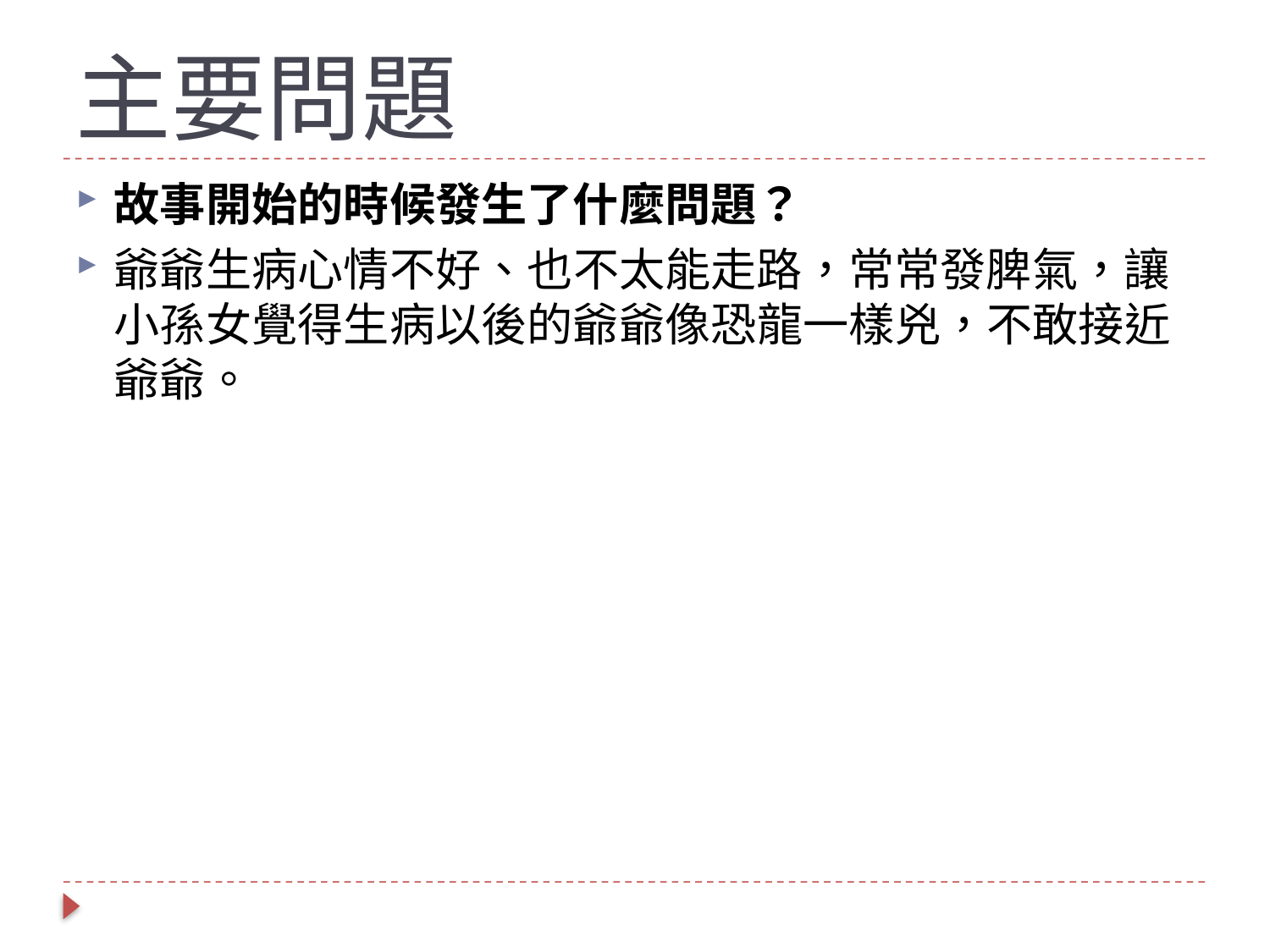

主要問題
故事開始的時候發生了什麼問題？
爺爺生病心情不好、也不太能走路，常常發脾氣，讓小孫女覺得生病以後的爺爺像恐龍一樣兇，不敢接近爺爺。